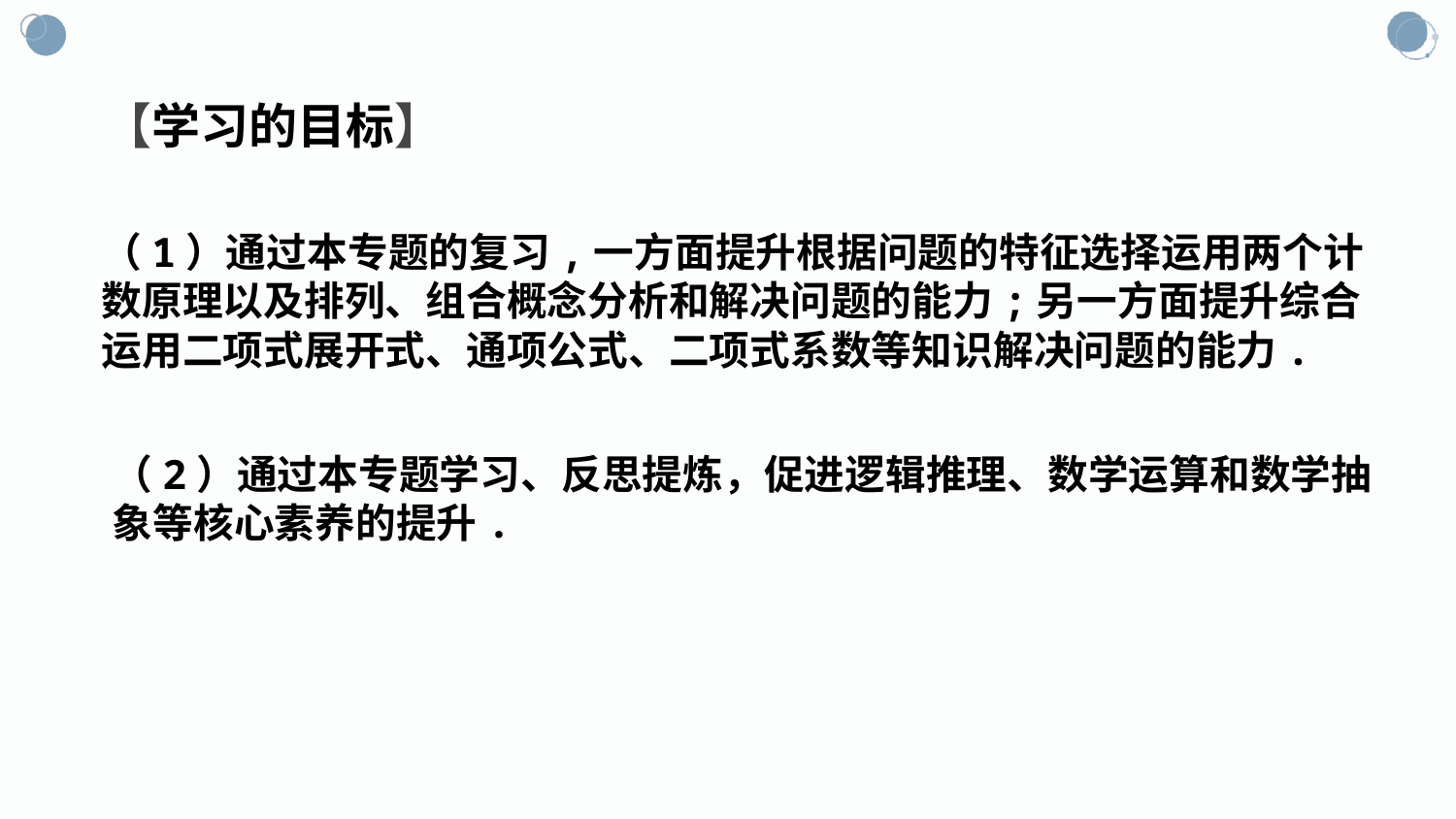

#
【学习的目标】
（1）通过本专题的复习,一方面提升根据问题的特征选择运用两个计数原理以及排列、组合概念分析和解决问题的能力;另一方面提升综合运用二项式展开式、通项公式、二项式系数等知识解决问题的能力.

（2）通过本专题学习、反思提炼，促进逻辑推理、数学运算和数学抽象等核心素养的提升.